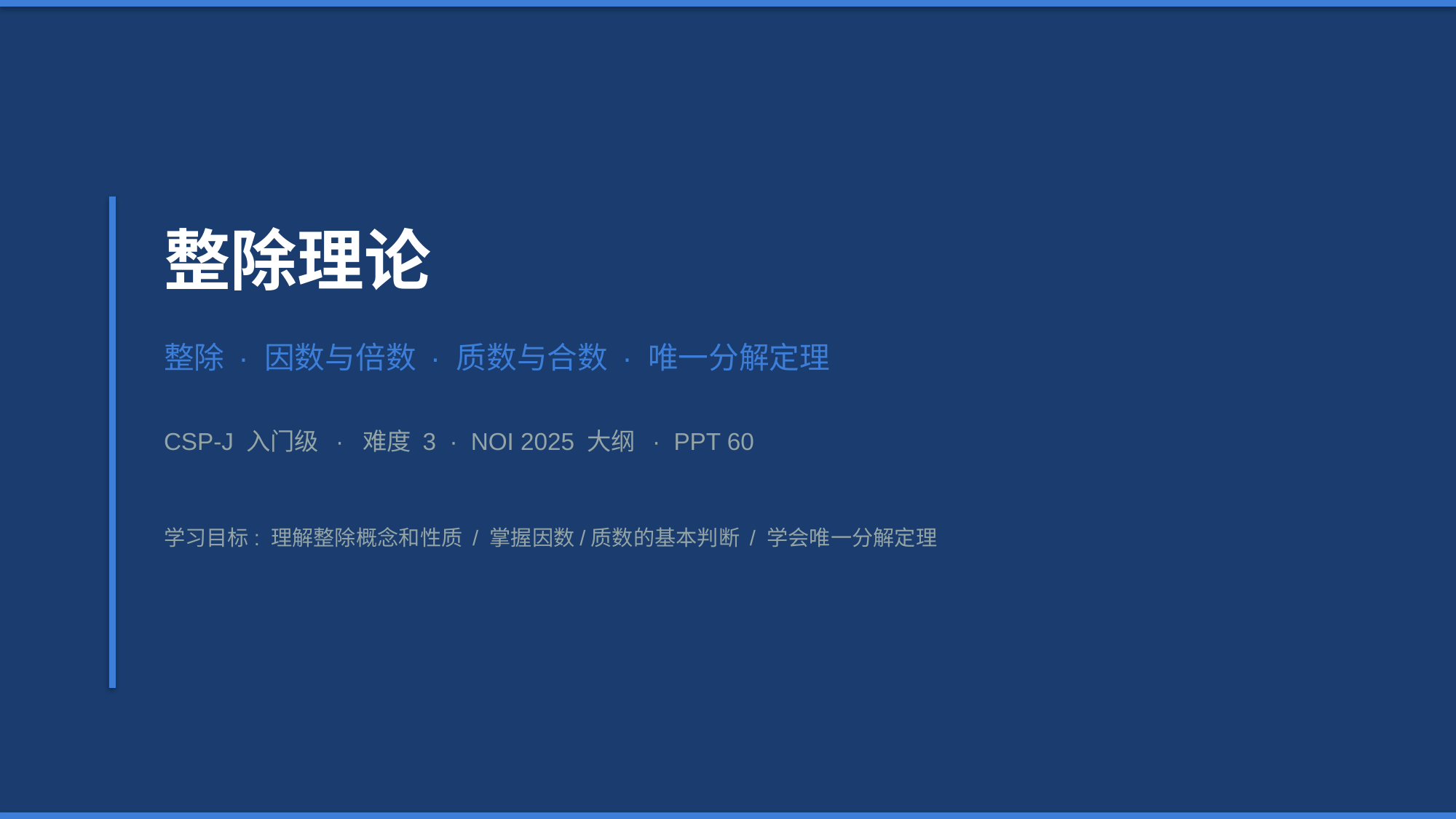

整除理论
整除 · 因数与倍数 · 质数与合数 · 唯一分解定理
CSP-J 入门级  ·  难度 3  ·  NOI 2025 大纲  ·  PPT 60
学习目标: 理解整除概念和性质 / 掌握因数/质数的基本判断 / 学会唯一分解定理